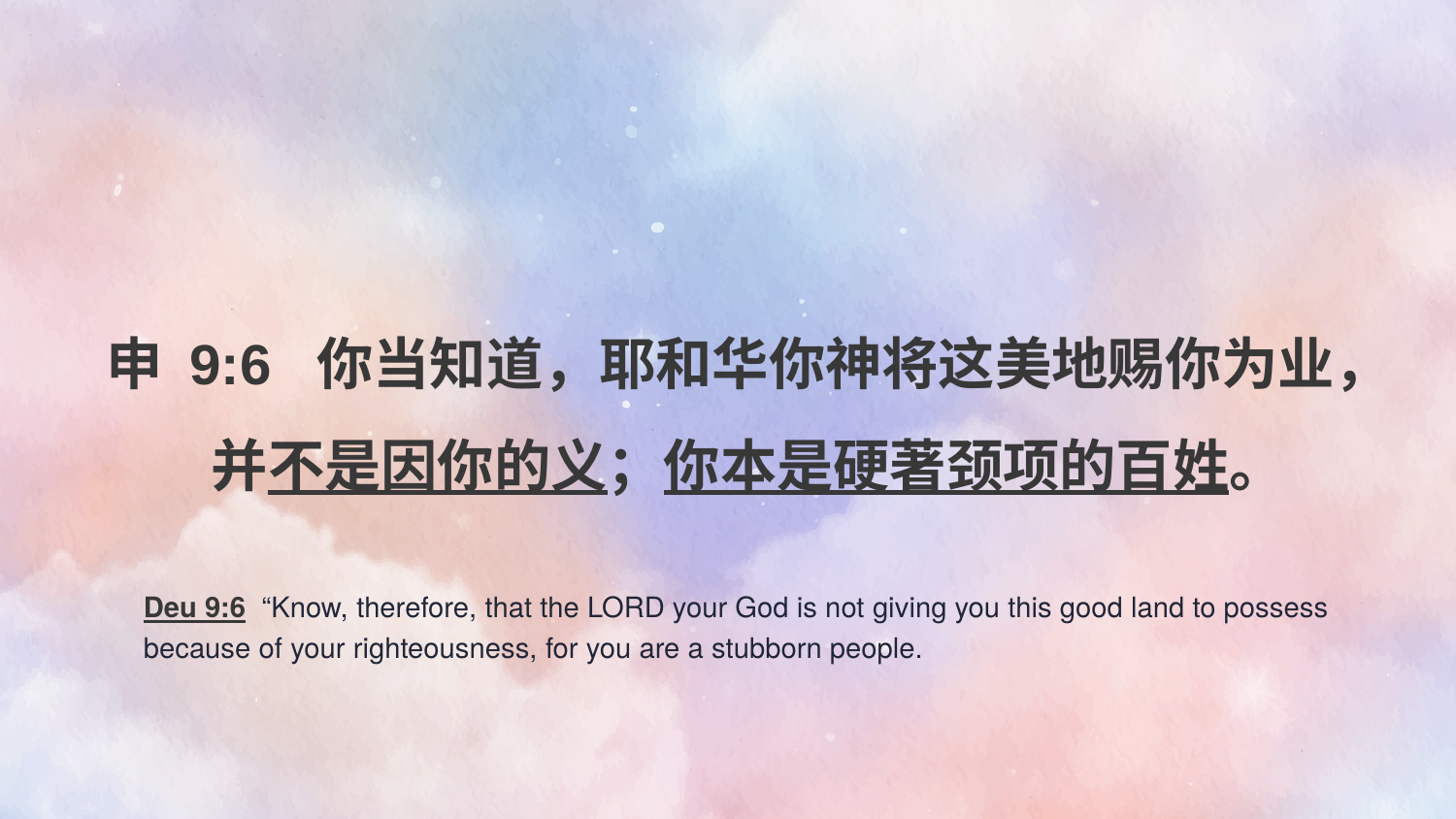

# 申 9:6  你当知道，耶和华你神将这美地赐你为业，并不是因你的义；你本是硬著颈项的百姓。
Deu 9:6  “Know, therefore, that the LORD your God is not giving you this good land to possess because of your righteousness, for you are a stubborn people.